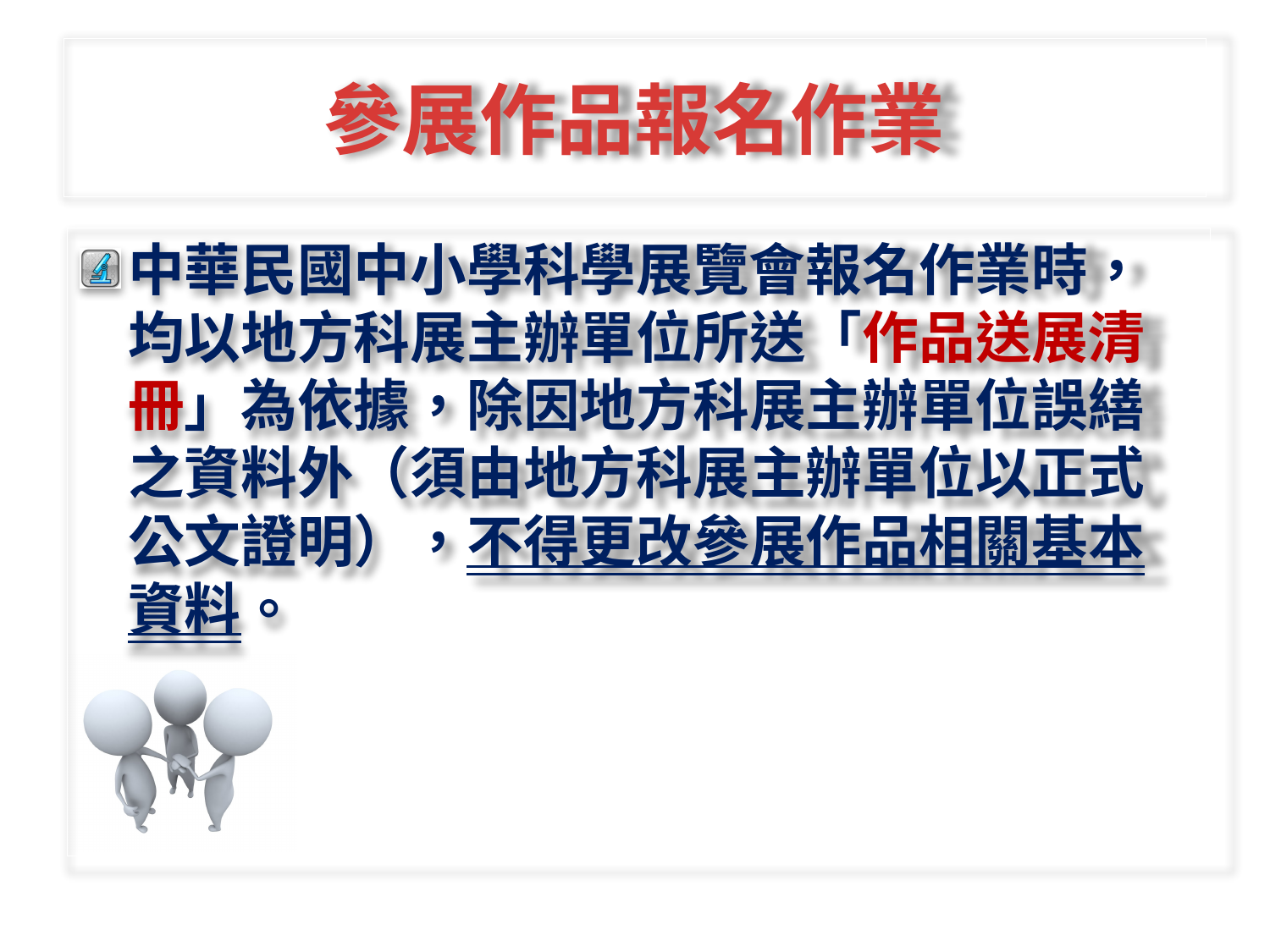

# 參展作品報名作業
中華民國中小學科學展覽會報名作業時，均以地方科展主辦單位所送「作品送展清冊」為依據，除因地方科展主辦單位誤繕之資料外（須由地方科展主辦單位以正式公文證明），不得更改參展作品相關基本資料。